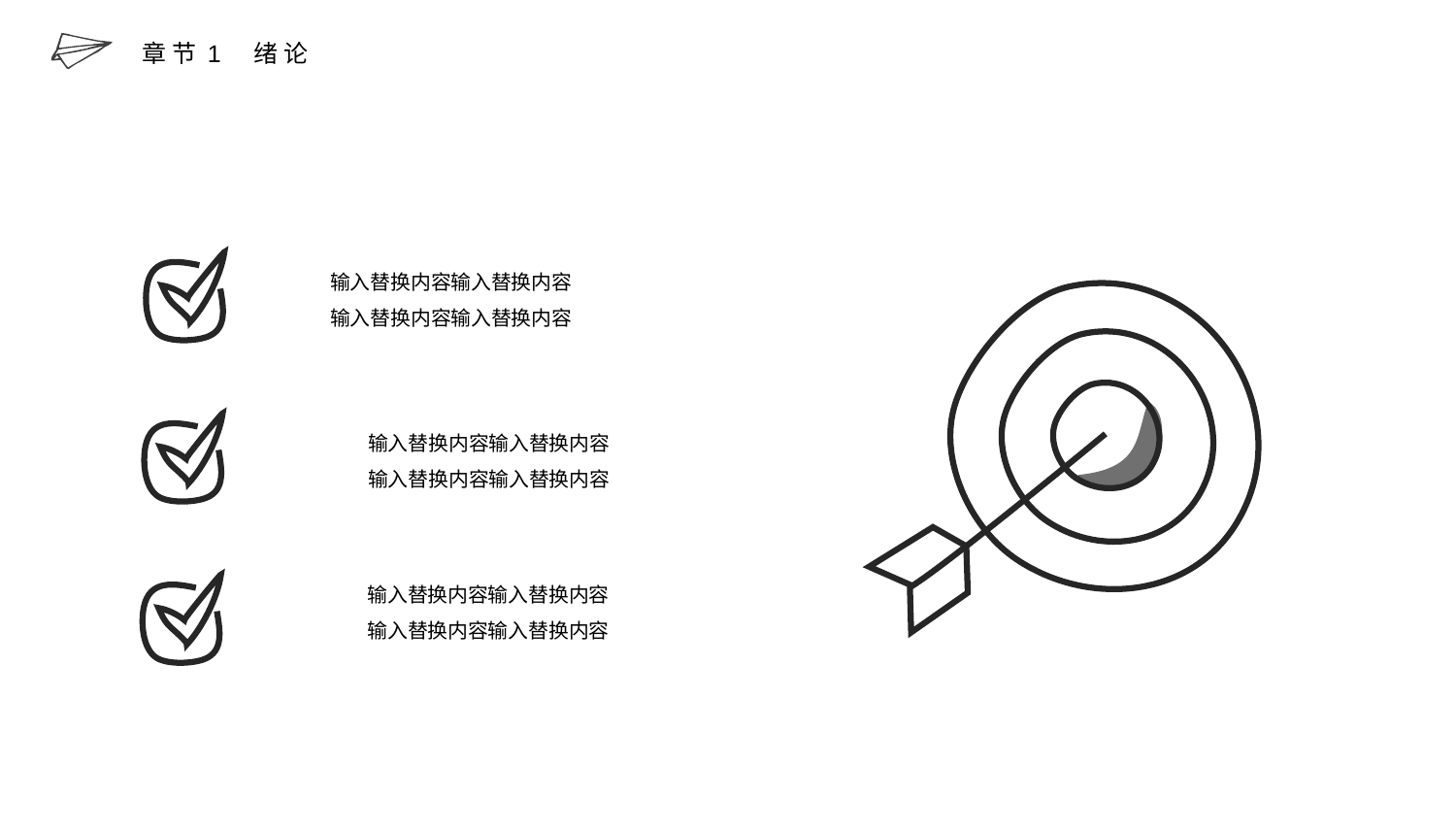

章 节 1    绪 论

输入替换内容输入替换内容
输入替换内容输入替换内容
输入替换内容输入替换内容
输入替换内容输入替换内容
输入替换内容输入替换内容
输入替换内容输入替换内容